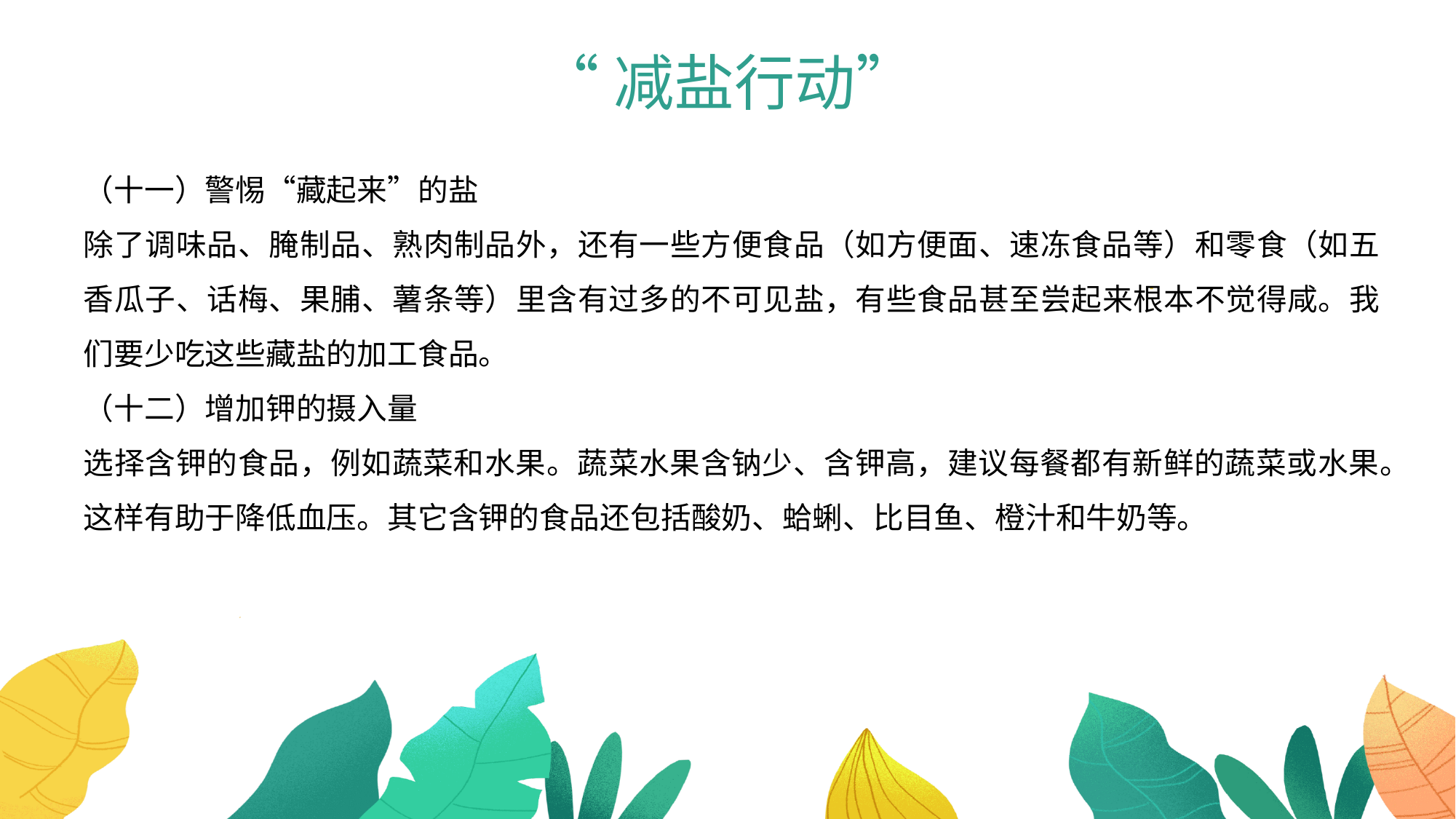

“减盐行动”

（十一）警惕“藏起来”的盐
除了调味品、腌制品、熟肉制品外，还有一些方便食品（如方便面、速冻食品等）和零食（如五香瓜子、话梅、果脯、薯条等）里含有过多的不可见盐，有些食品甚至尝起来根本不觉得咸。我们要少吃这些藏盐的加工食品。
（十二）增加钾的摄入量
选择含钾的食品，例如蔬菜和水果。蔬菜水果含钠少、含钾高，建议每餐都有新鲜的蔬菜或水果。这样有助于降低血压。其它含钾的食品还包括酸奶、蛤蜊、比目鱼、橙汁和牛奶等。